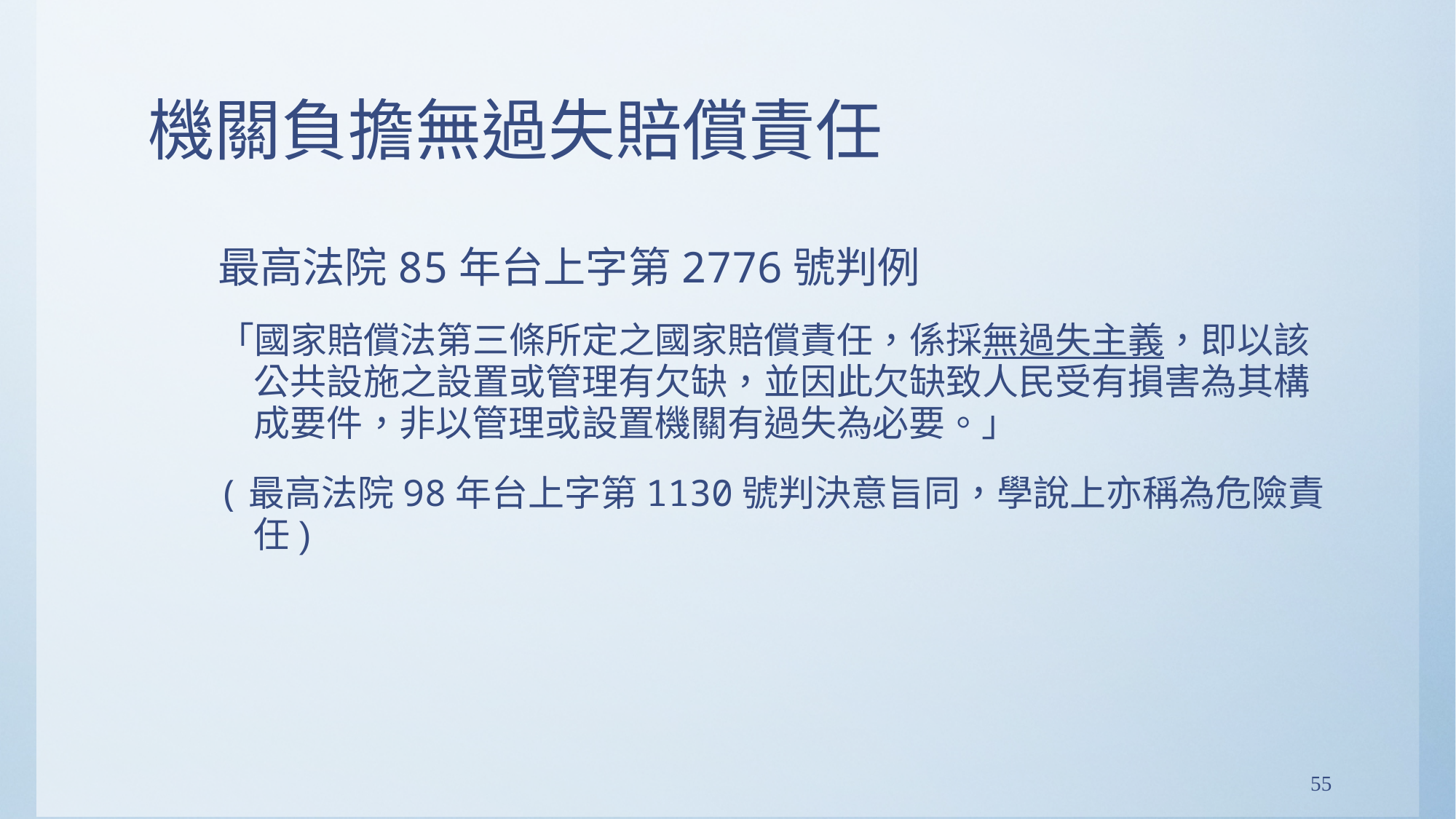

# 機關負擔無過失賠償責任
最高法院85年台上字第2776號判例
「國家賠償法第三條所定之國家賠償責任，係採無過失主義，即以該公共設施之設置或管理有欠缺，並因此欠缺致人民受有損害為其構成要件，非以管理或設置機關有過失為必要。」
(最高法院98年台上字第1130號判決意旨同，學說上亦稱為危險責任)
55